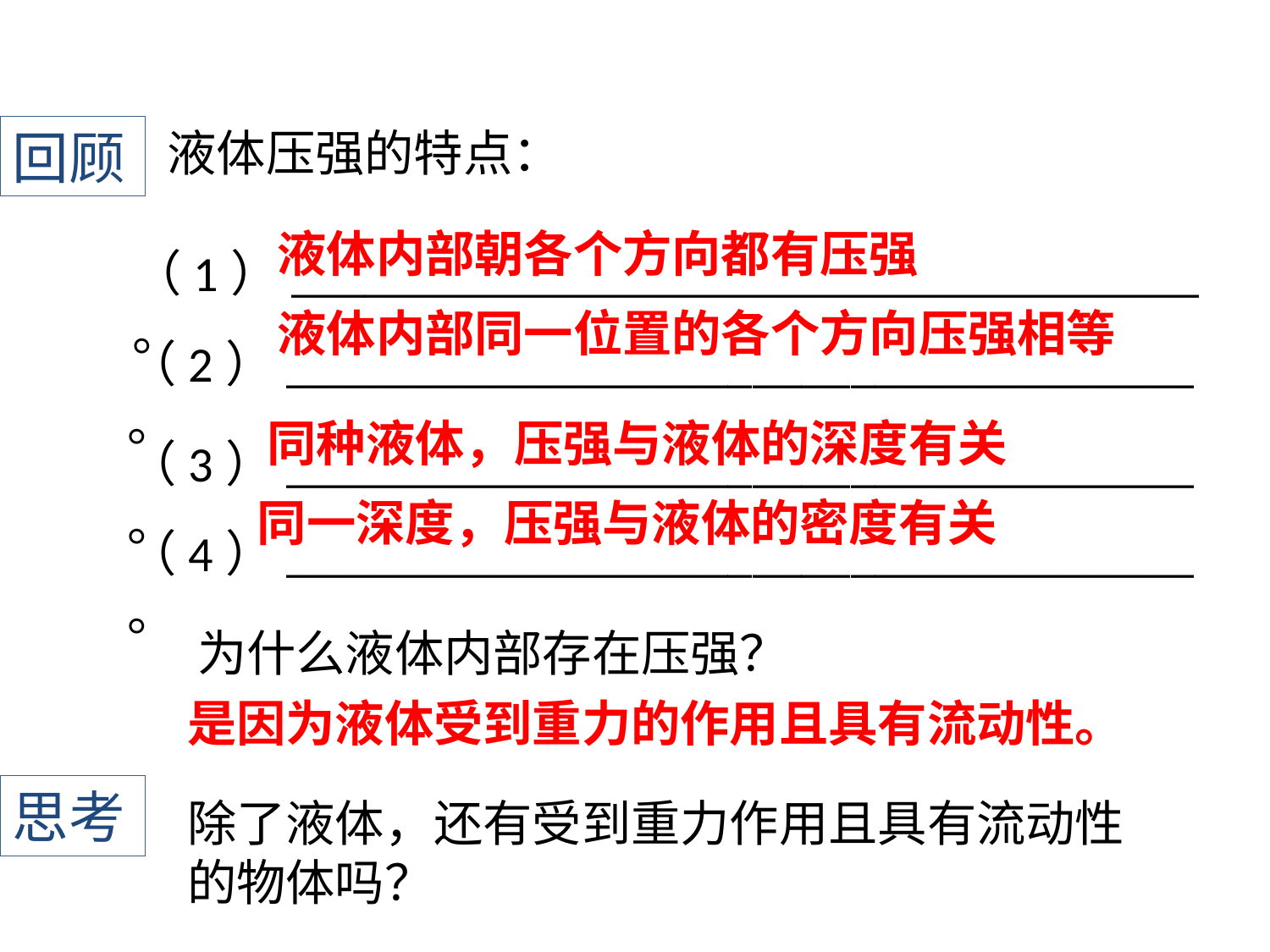

回顾
液体压强的特点：
液体内部朝各个方向都有压强
（1）_____________________________________ 。
液体内部同一位置的各个方向压强相等
（2）_____________________________________ 。
同种液体，压强与液体的深度有关
（3）_____________________________________ 。
同一深度，压强与液体的密度有关
（4）_____________________________________ 。
为什么液体内部存在压强？
是因为液体受到重力的作用且具有流动性。
思考
除了液体，还有受到重力作用且具有流动性的物体吗？